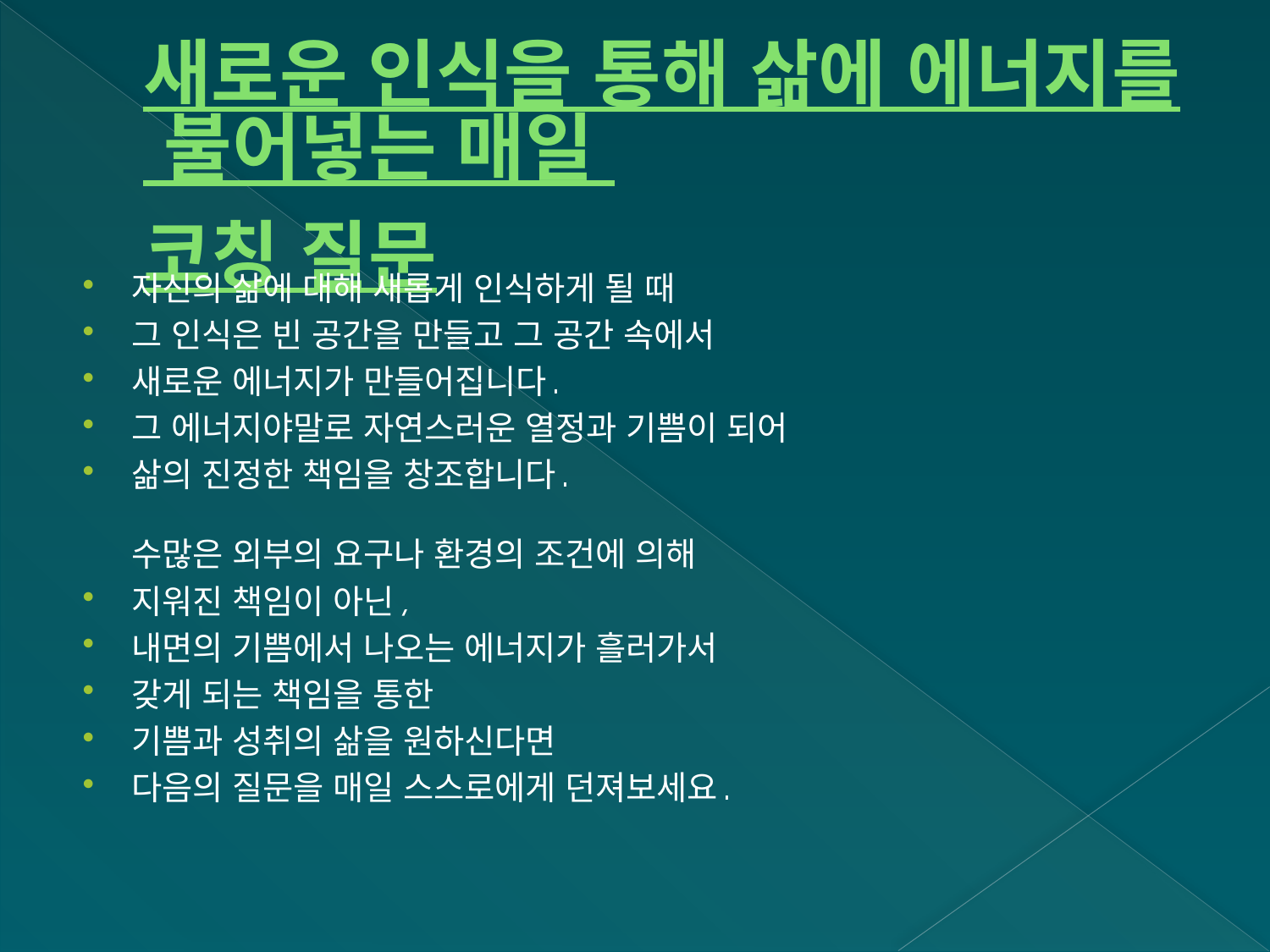

# 새로운 인식을 통해 삶에 에너지를 불어넣는 매일 코칭 질문
자신의 삶에 대해 새롭게 인식하게 될 때
그 인식은 빈 공간을 만들고 그 공간 속에서
새로운 에너지가 만들어집니다.
그 에너지야말로 자연스러운 열정과 기쁨이 되어
삶의 진정한 책임을 창조합니다.
수많은 외부의 요구나 환경의 조건에 의해
지워진 책임이 아닌,
내면의 기쁨에서 나오는 에너지가 흘러가서
갖게 되는 책임을 통한
기쁨과 성취의 삶을 원하신다면
다음의 질문을 매일 스스로에게 던져보세요.